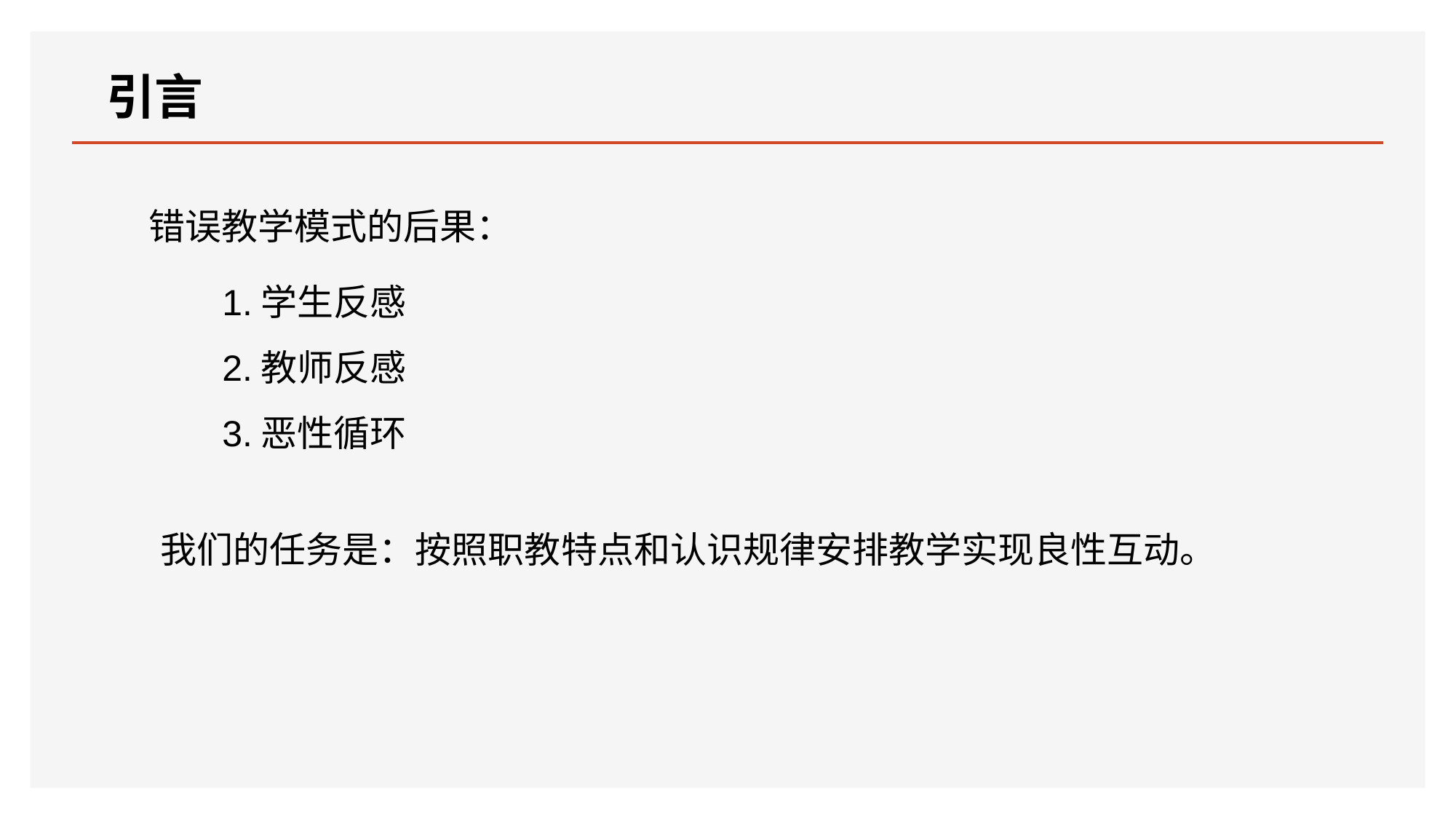

引言
错误教学模式的后果：
1.学生反感
2.教师反感
3.恶性循环
我们的任务是：按照职教特点和认识规律安排教学实现良性互动。